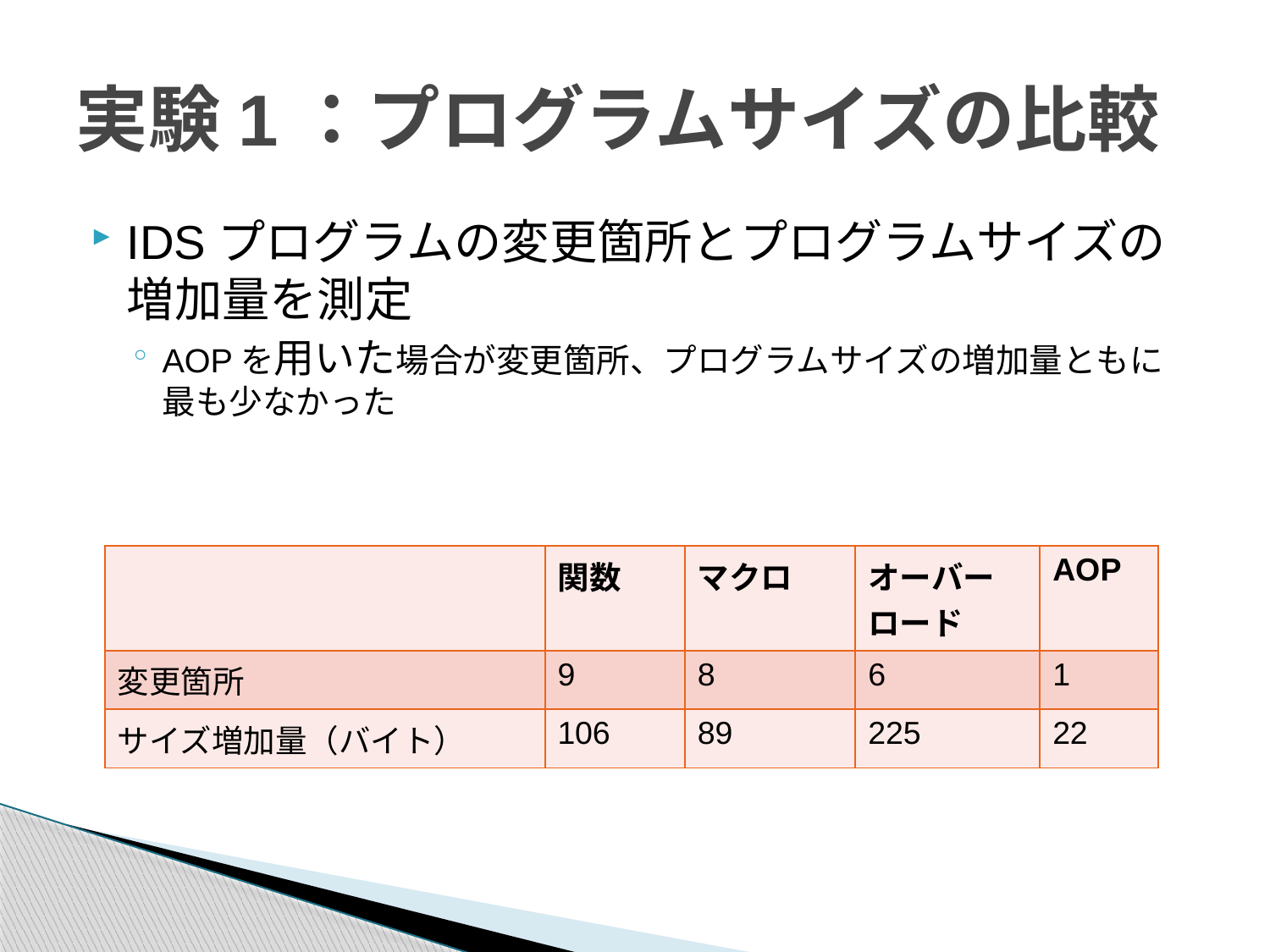

# 実験1：プログラムサイズの比較
IDSプログラムの変更箇所とプログラムサイズの増加量を測定
AOPを用いた場合が変更箇所、プログラムサイズの増加量ともに最も少なかった

|  | 関数 | マクロ | オーバーロード | AOP |
| --- | --- | --- | --- | --- |
| 変更箇所 | 9 | 8 | 6 | 1 |
| サイズ増加量（バイト） | 106 | 89 | 225 | 22 |